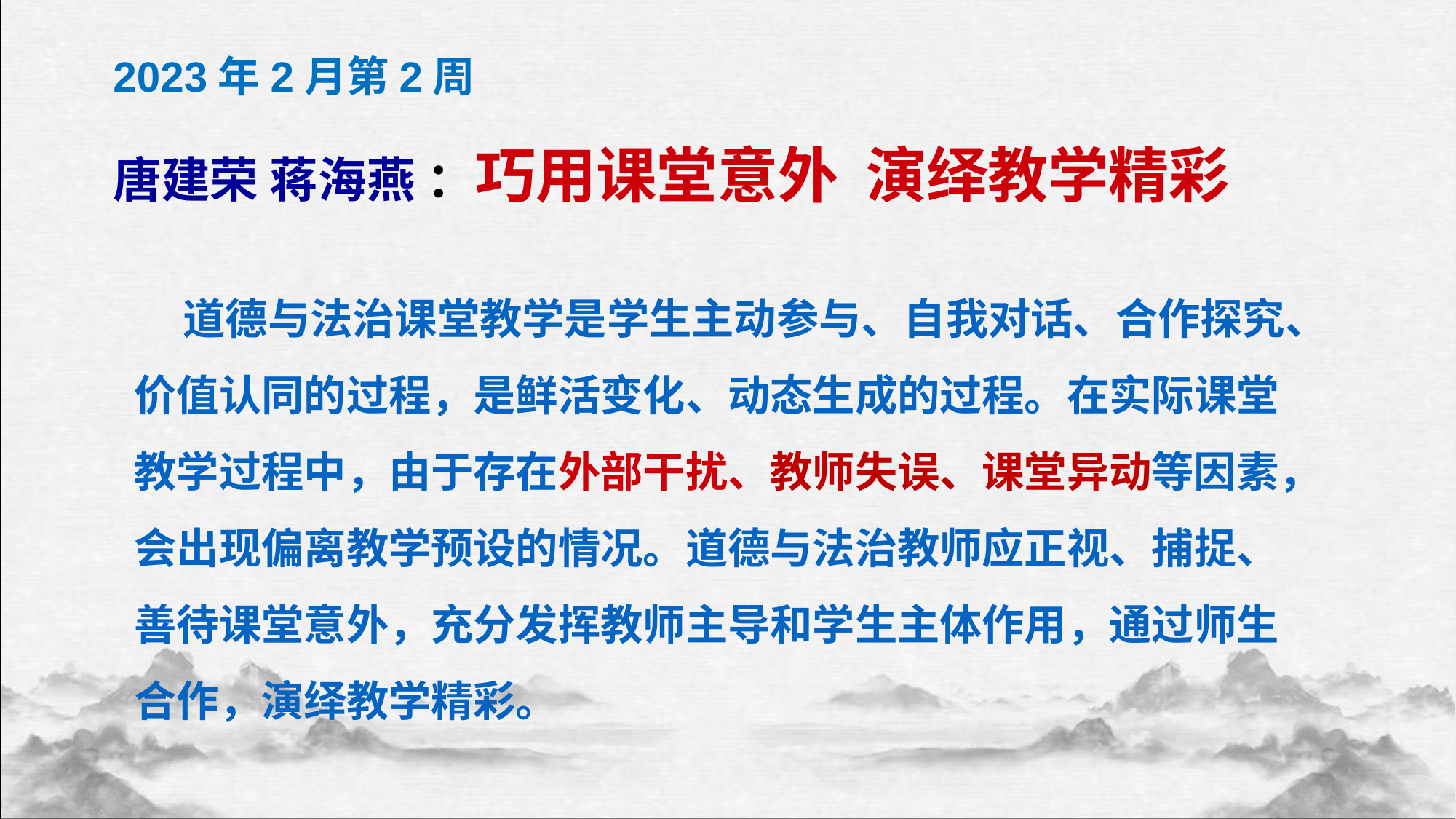

2023年2月第2周
唐建荣 蒋海燕 ：巧用课堂意外  演绎教学精彩
    道德与法治课堂教学是学生主动参与、自我对话、合作探究、价值认同的过程，是鲜活变化、动态生成的过程。在实际课堂教学过程中，由于存在外部干扰、教师失误、课堂异动等因素，会出现偏离教学预设的情况。道德与法治教师应正视、捕捉、善待课堂意外，充分发挥教师主导和学生主体作用，通过师生合作，演绎教学精彩。